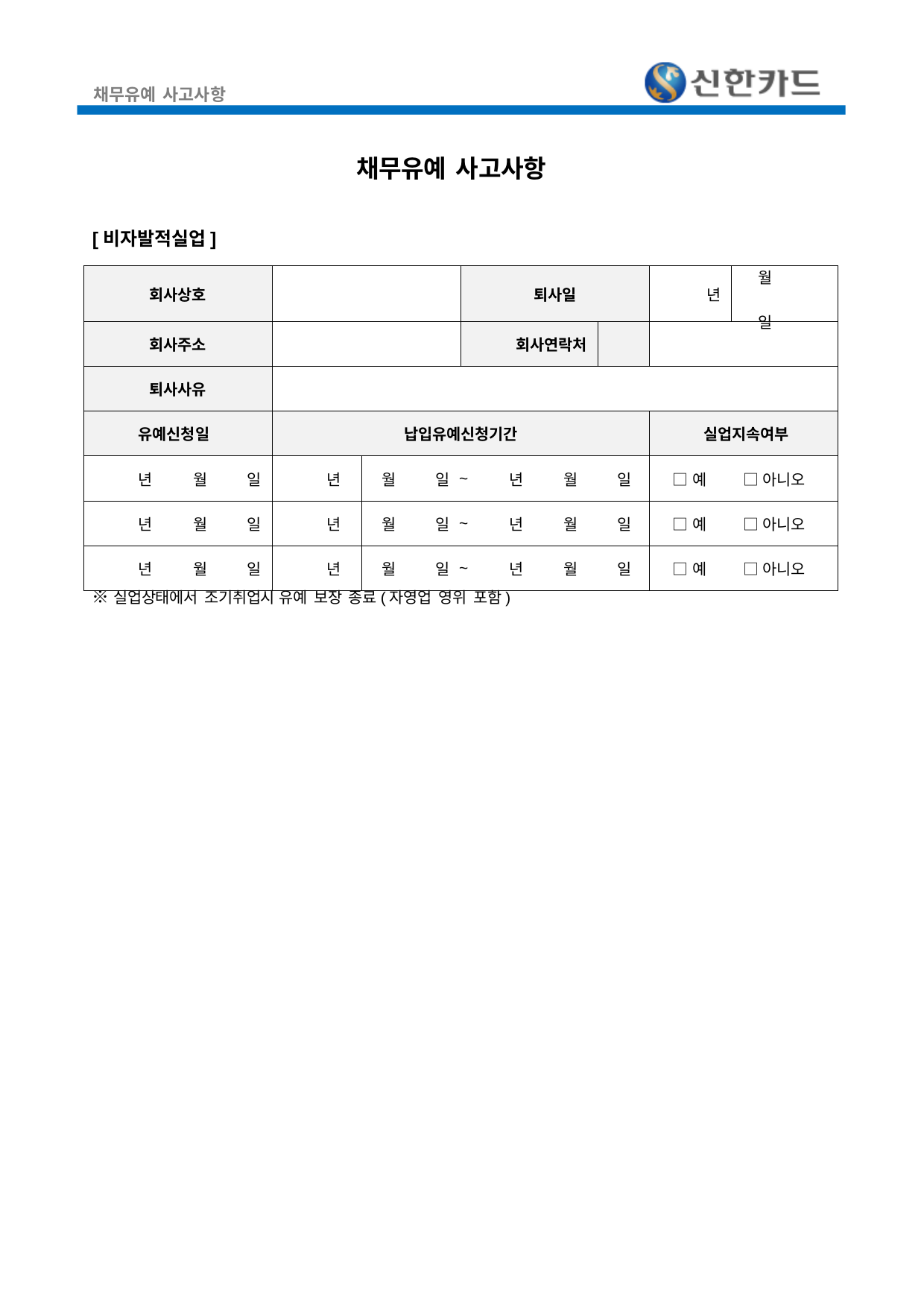

채무유예 사고사항

채무유예 사고사항

[비자발적실업]
| 회사상호 |  |  |  |  |  |  | 퇴사일 |  |  |  | 년 | 월 일 |
| --- | --- | --- | --- | --- | --- | --- | --- | --- | --- | --- | --- | --- |
| 회사주소 |  |  |  |  |  |  | 회사연락처 |  |  |  |  |  |
| 퇴사사유 |  |  |  |  |  |  |  |  |  |  |  |  |
| 유예신청일 |  |  | 납입유예신청기간 |  |  |  |  |  |  |  | 실업지속여부 |  |
| 년 | 월 | 일 | 년 | 월 | 일 | ~ |  | 년 | 월 | 일 | □예 | □아니오 |
| 년 | 월 | 일 | 년 | 월 | 일 | ~ |  | 년 | 월 | 일 | □예 | □아니오 |
| 년 | 월 | 일 | 년 | 월 | 일 | ~ |  | 년 | 월 | 일 | □예 | □아니오 |
※실업상태에서 조기취업시 유예 보장 종료(자영업 영위 포함)